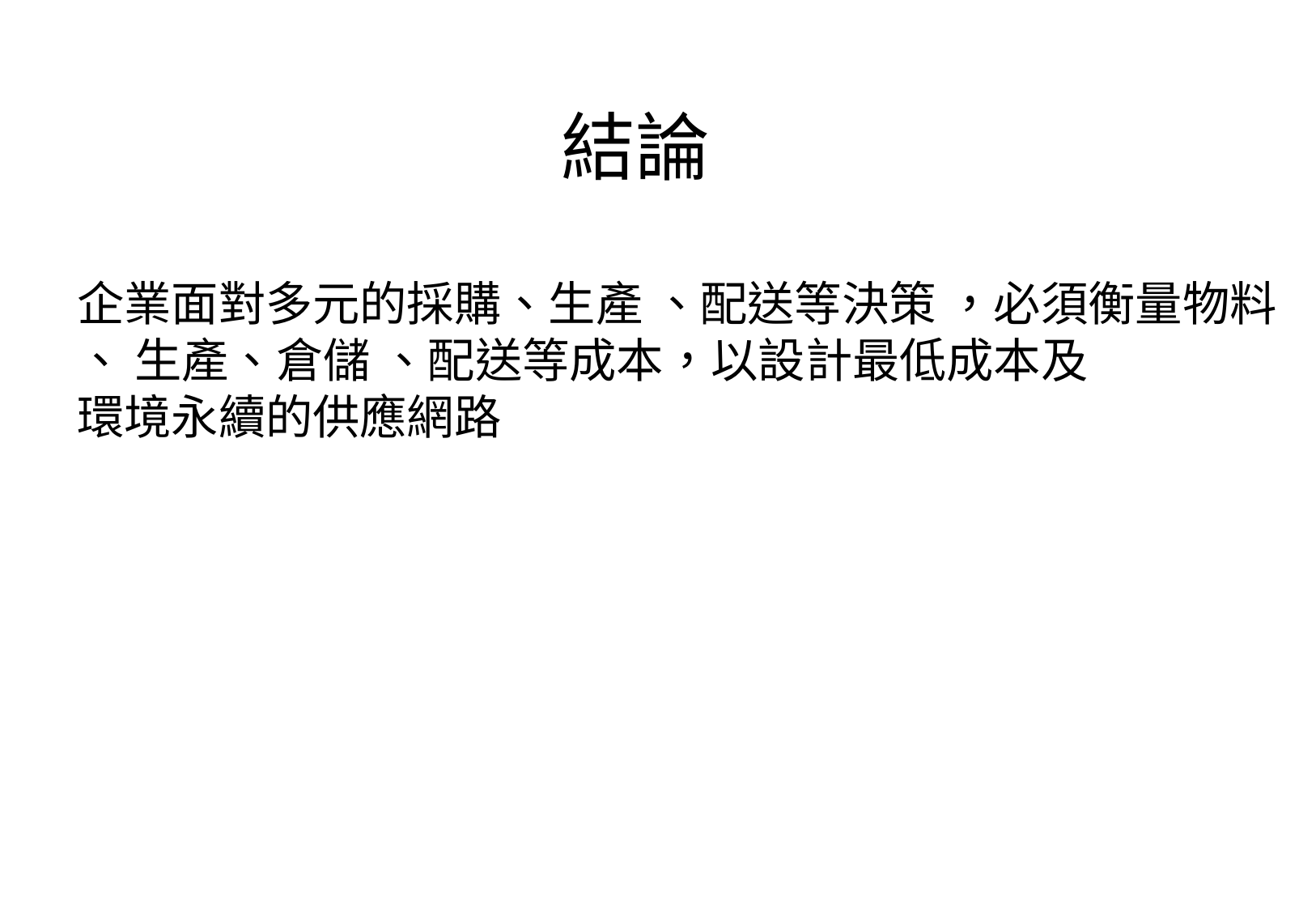

結論
企業面對多元的採購、生產 、配送等決策 ，必須衡量物料
、 生產、倉儲 、配送等成本，以設計最低成本及
環境永續的供應網路